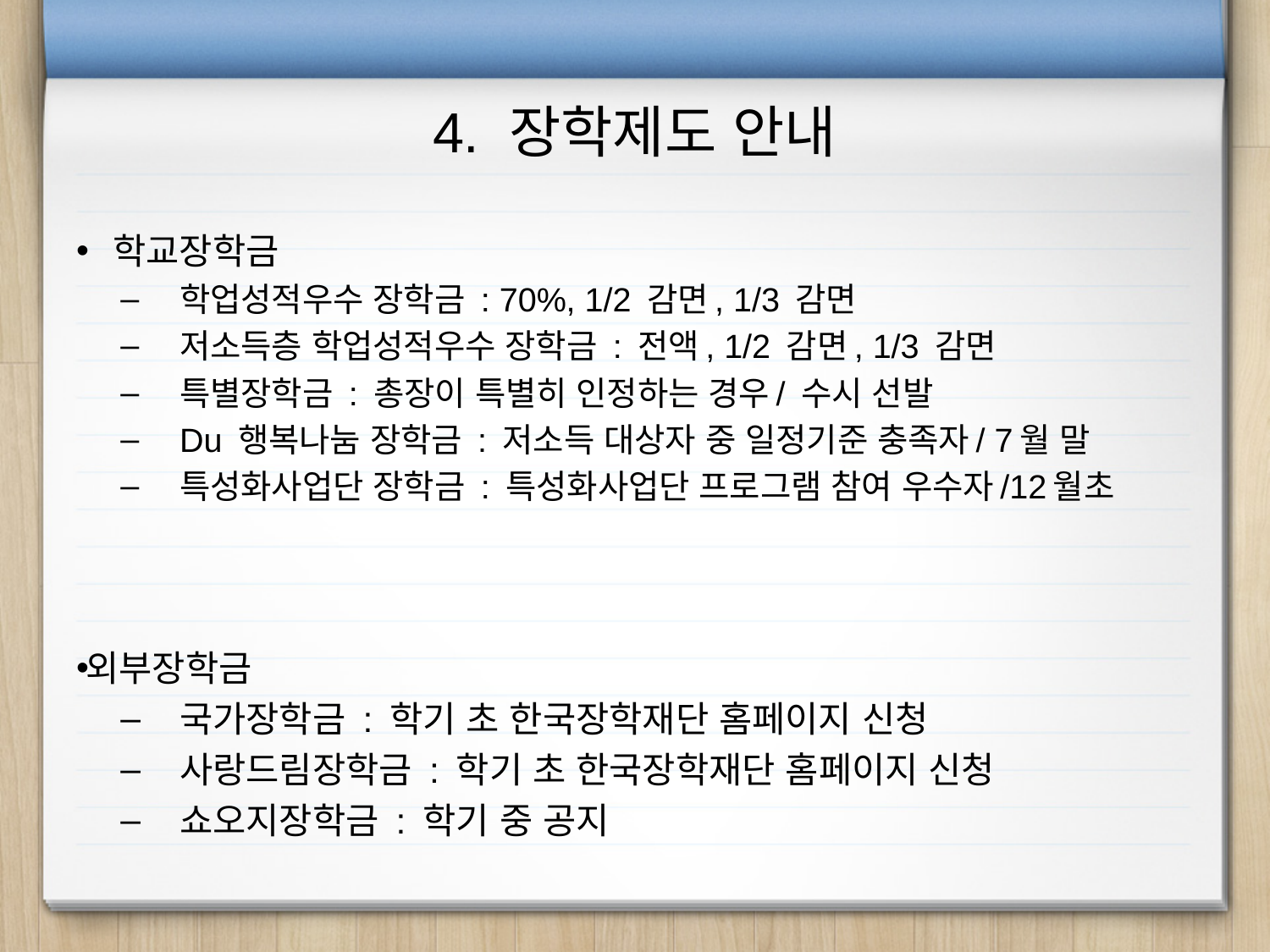

# 4. 장학제도 안내
학교장학금
학업성적우수 장학금 : 70%, 1/2 감면, 1/3 감면
저소득층 학업성적우수 장학금 : 전액, 1/2 감면, 1/3 감면
특별장학금 : 총장이 특별히 인정하는 경우/ 수시 선발
Du 행복나눔 장학금 : 저소득 대상자 중 일정기준 충족자/ 7월 말
특성화사업단 장학금 : 특성화사업단 프로그램 참여 우수자/12월초

외부장학금
국가장학금 : 학기 초 한국장학재단 홈페이지 신청
사랑드림장학금 : 학기 초 한국장학재단 홈페이지 신청
쇼오지장학금 : 학기 중 공지